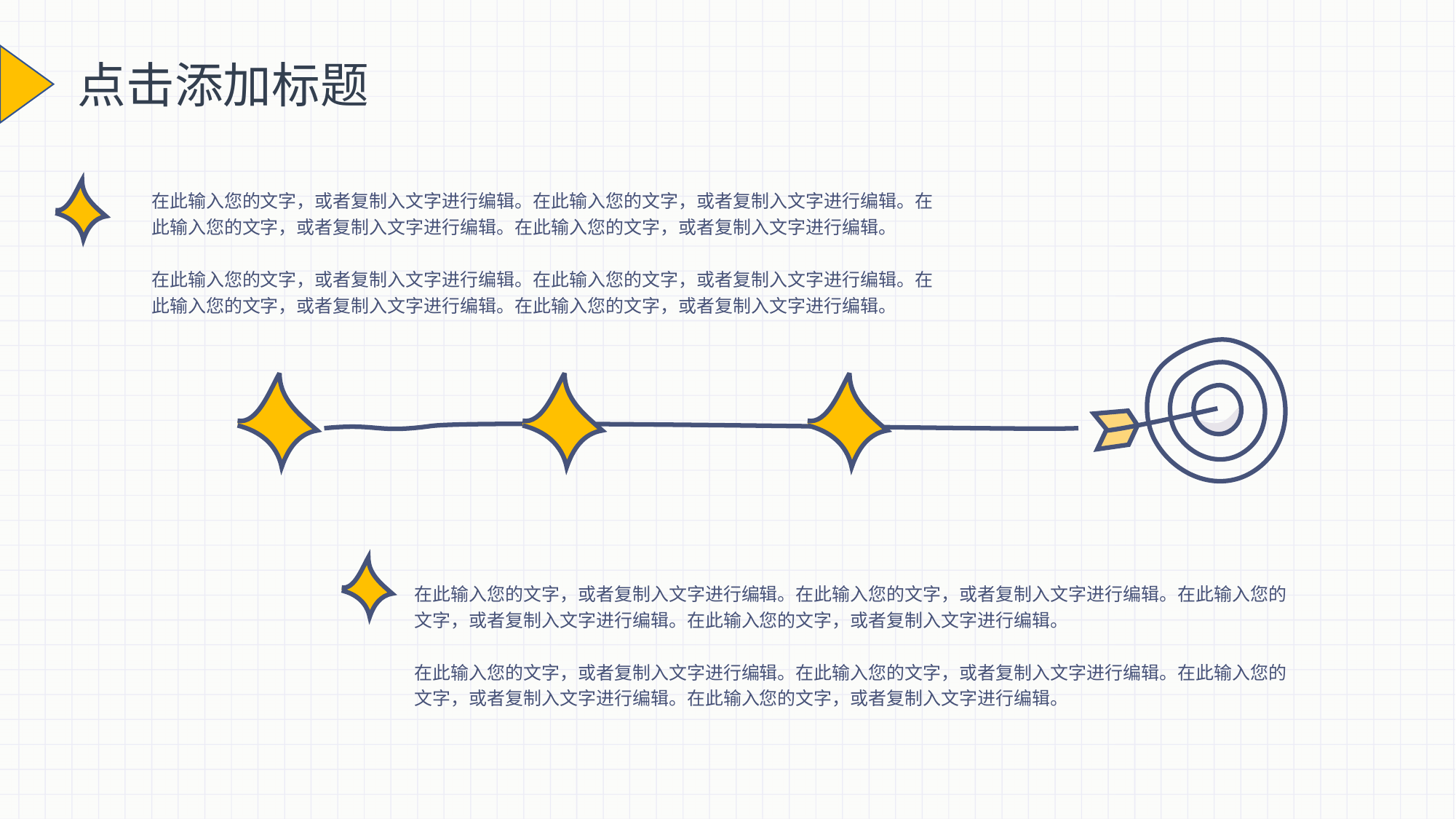

点击添加标题

在此输入您的文字，或者复制入文字进行编辑。在此输入您的文字，或者复制入文字进行编辑。在此输入您的文字，或者复制入文字进行编辑。在此输入您的文字，或者复制入文字进行编辑。

在此输入您的文字，或者复制入文字进行编辑。在此输入您的文字，或者复制入文字进行编辑。在此输入您的文字，或者复制入文字进行编辑。在此输入您的文字，或者复制入文字进行编辑。

在此输入您的文字，或者复制入文字进行编辑。在此输入您的文字，或者复制入文字进行编辑。在此输入您的文字，或者复制入文字进行编辑。在此输入您的文字，或者复制入文字进行编辑。

在此输入您的文字，或者复制入文字进行编辑。在此输入您的文字，或者复制入文字进行编辑。在此输入您的文字，或者复制入文字进行编辑。在此输入您的文字，或者复制入文字进行编辑。